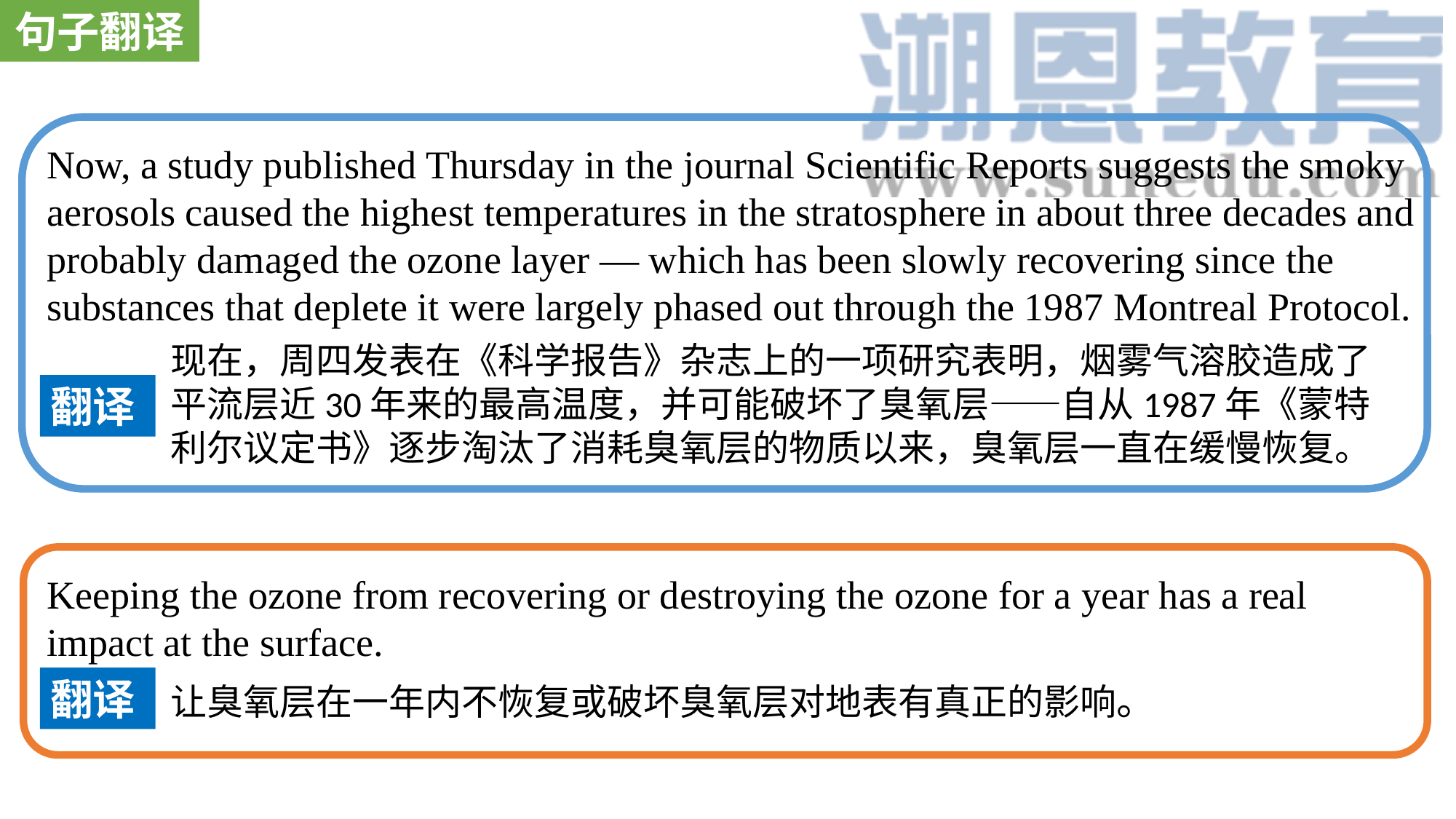

句子翻译

Now, a study published Thursday in the journal Scientific Reports suggests the smoky aerosols caused the highest temperatures in the stratosphere in about three decades and probably damaged the ozone layer — which has been slowly recovering since the substances that deplete it were largely phased out through the 1987 Montreal Protocol.
现在，周四发表在《科学报告》杂志上的一项研究表明，烟雾气溶胶造成了平流层近30年来的最高温度，并可能破坏了臭氧层——自从1987年《蒙特利尔议定书》逐步淘汰了消耗臭氧层的物质以来，臭氧层一直在缓慢恢复。
翻译

Keeping the ozone from recovering or destroying the ozone for a year has a real impact at the surface.
翻译
让臭氧层在一年内不恢复或破坏臭氧层对地表有真正的影响。